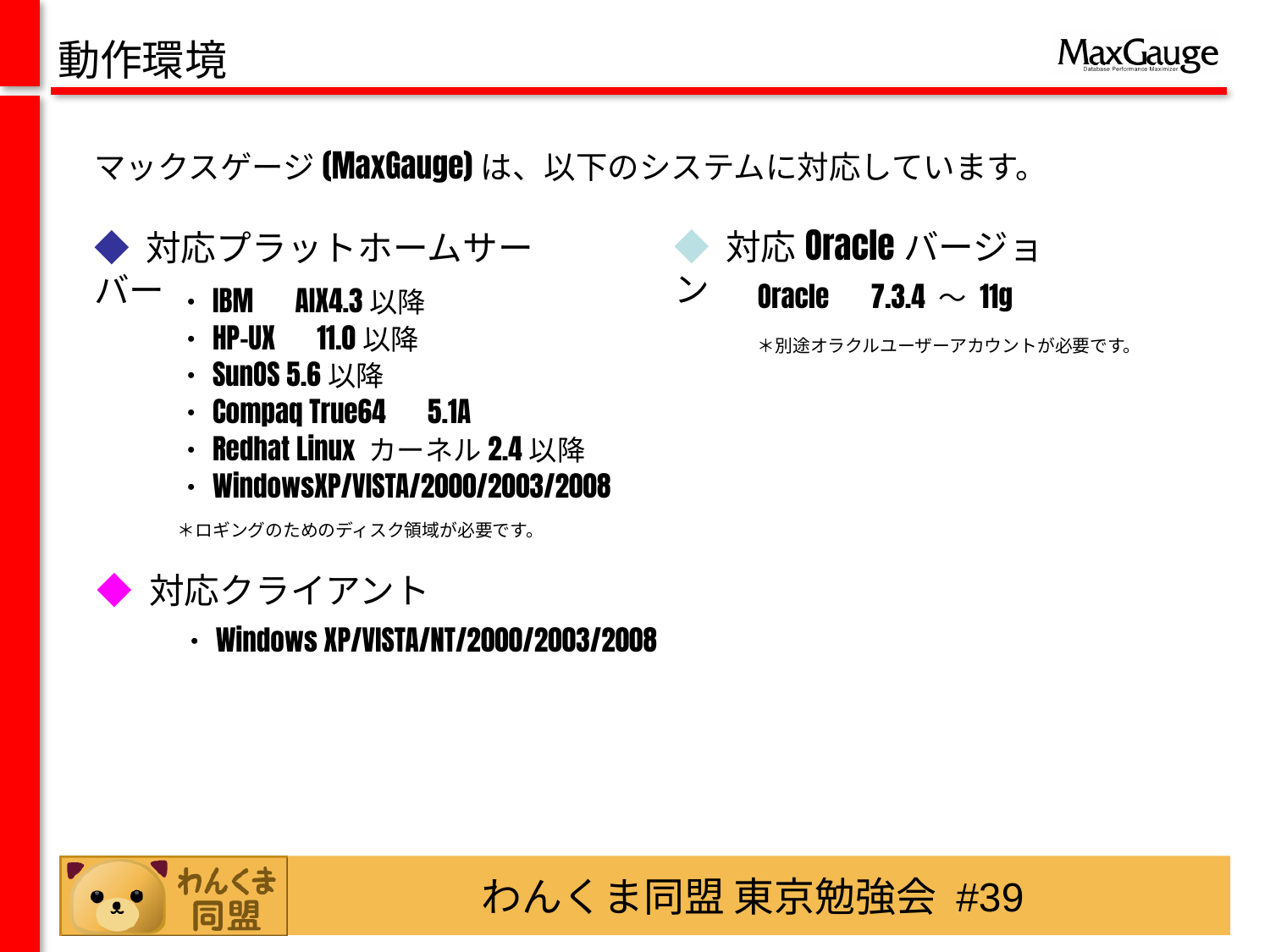

動作環境
マックスゲージ(MaxGauge)は、以下のシステムに対応しています。
◆ 対応Oracleバージョン
◆ 対応プラットホームサーバー
Oracle　7.3.4 ～ 11g

＊別途オラクルユーザーアカウントが必要です。
・IBM　AIX4.3以降
・HP-UX　11.0以降
・SunOS 5.6以降
・Compaq True64　5.1A
・Redhat Linux カーネル2.4以降
・WindowsXP/VISTA/2000/2003/2008
＊ロギングのためのディスク領域が必要です。
◆ 対応クライアント
・Windows XP/VISTA/NT/2000/2003/2008